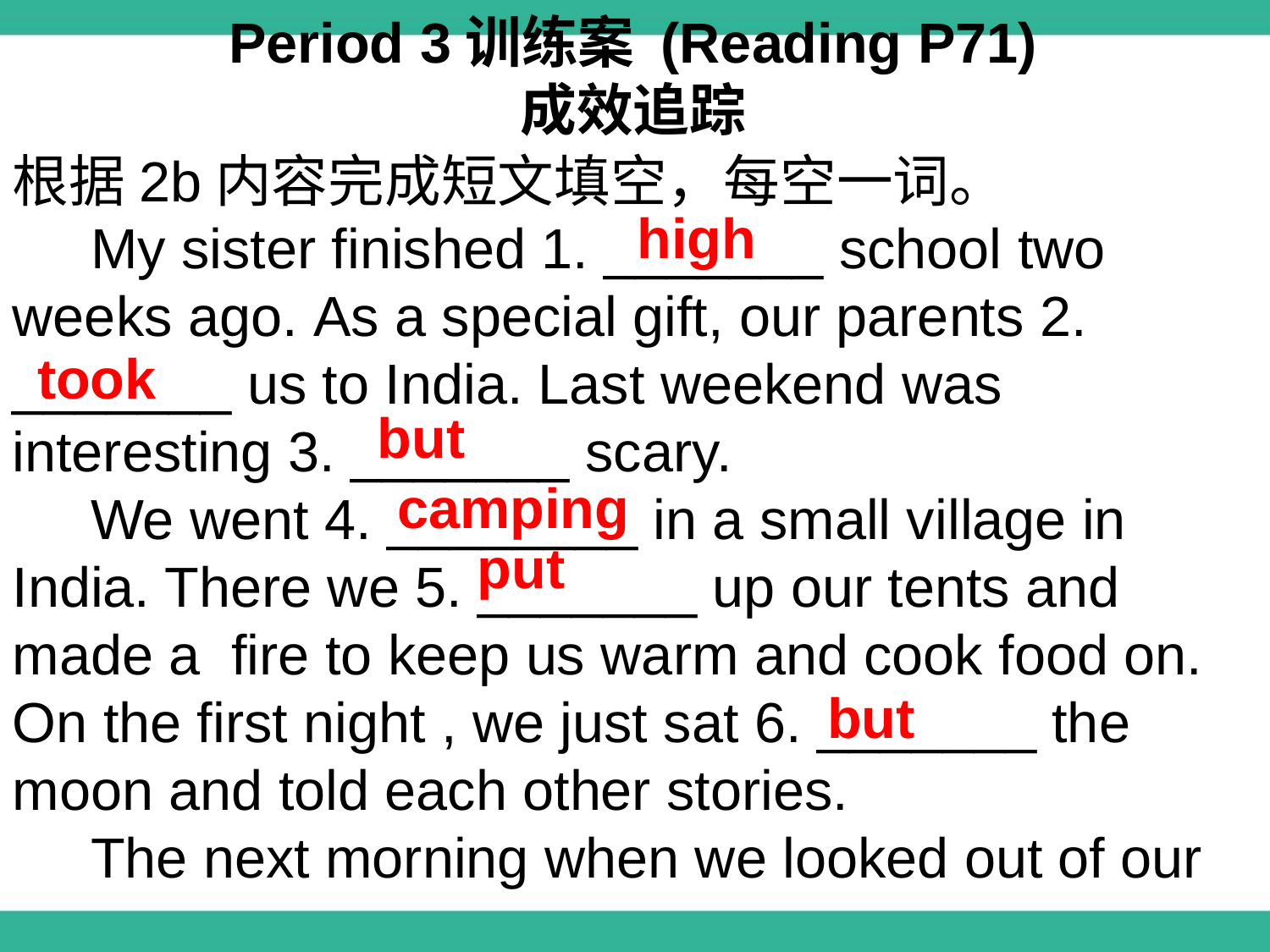

Period 3训练案 (Reading P71)
成效追踪
根据2b内容完成短文填空，每空一词。
     My sister finished 1. _______ school two weeks ago. As a special gift, our parents 2. _______ us to India. Last weekend was interesting 3. _______ scary.
     We went 4. ________ in a small village in India. There we 5. _______ up our tents and made a  fire to keep us warm and cook food on. On the first night , we just sat 6. _______ the moon and told each other stories.
     The next morning when we looked out of our
high
took
but
camping
put
but